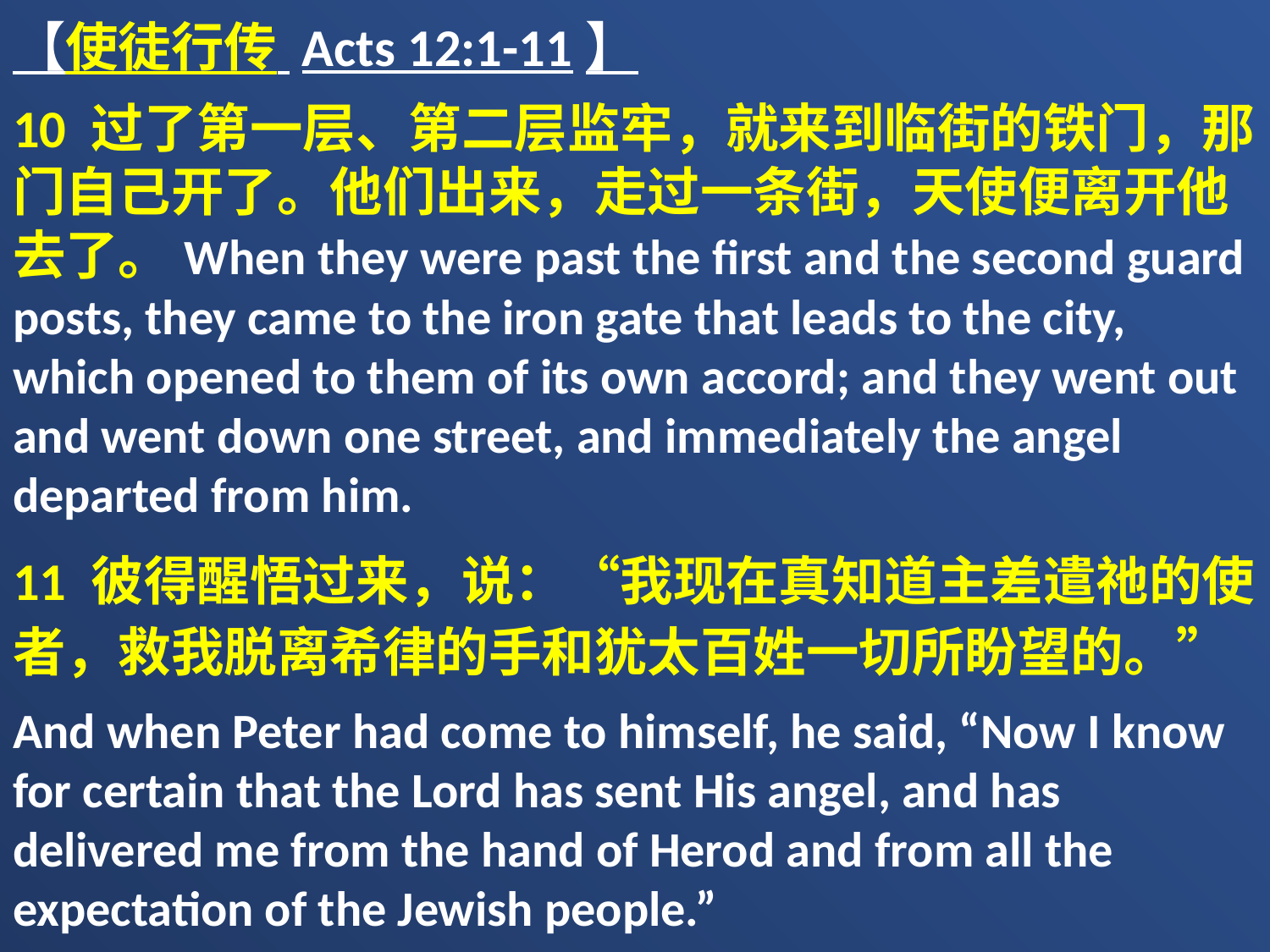

【使徒行传 Acts 12:1-11】
10 过了第一层、第二层监牢，就来到临街的铁门，那门自己开了。他们出来，走过一条街，天使便离开他去了。When they were past the first and the second guard posts, they came to the iron gate that leads to the city, which opened to them of its own accord; and they went out and went down one street, and immediately the angel departed from him.
11 彼得醒悟过来，说：“我现在真知道主差遣祂的使者，救我脱离希律的手和犹太百姓一切所盼望的。”
And when Peter had come to himself, he said, “Now I know for certain that the Lord has sent His angel, and has delivered me from the hand of Herod and from all the expectation of the Jewish people.”